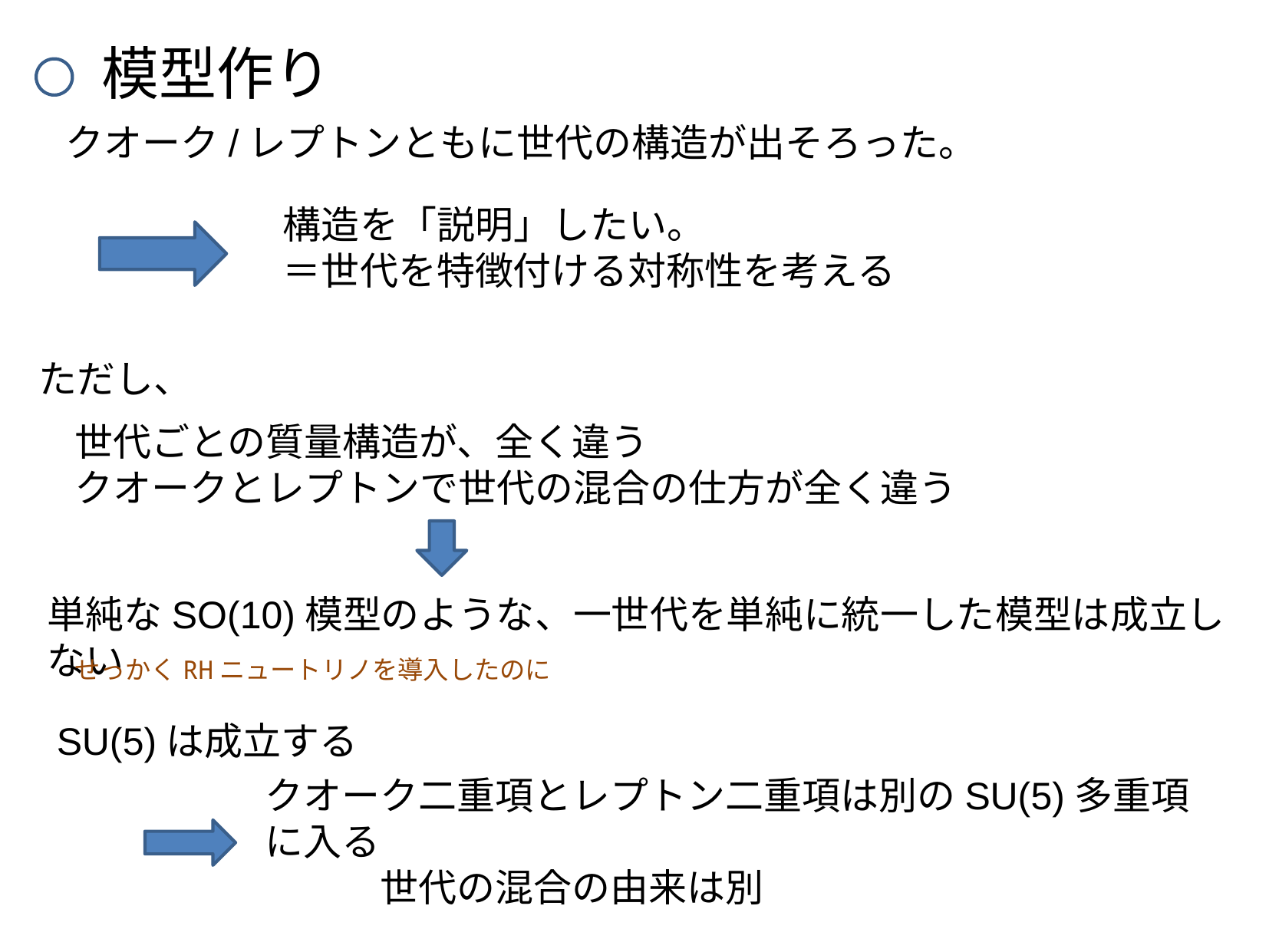

模型作り

クオーク/レプトンともに世代の構造が出そろった。
構造を「説明」したい。
＝世代を特徴付ける対称性を考える

ただし、
世代ごとの質量構造が、全く違う
クオークとレプトンで世代の混合の仕方が全く違う

単純なSO(10)模型のような、一世代を単純に統一した模型は成立しない
せっかくRHニュートリノを導入したのに
SU(5)は成立する
クオーク二重項とレプトン二重項は別のSU(5)多重項に入る
　　　世代の混合の由来は別